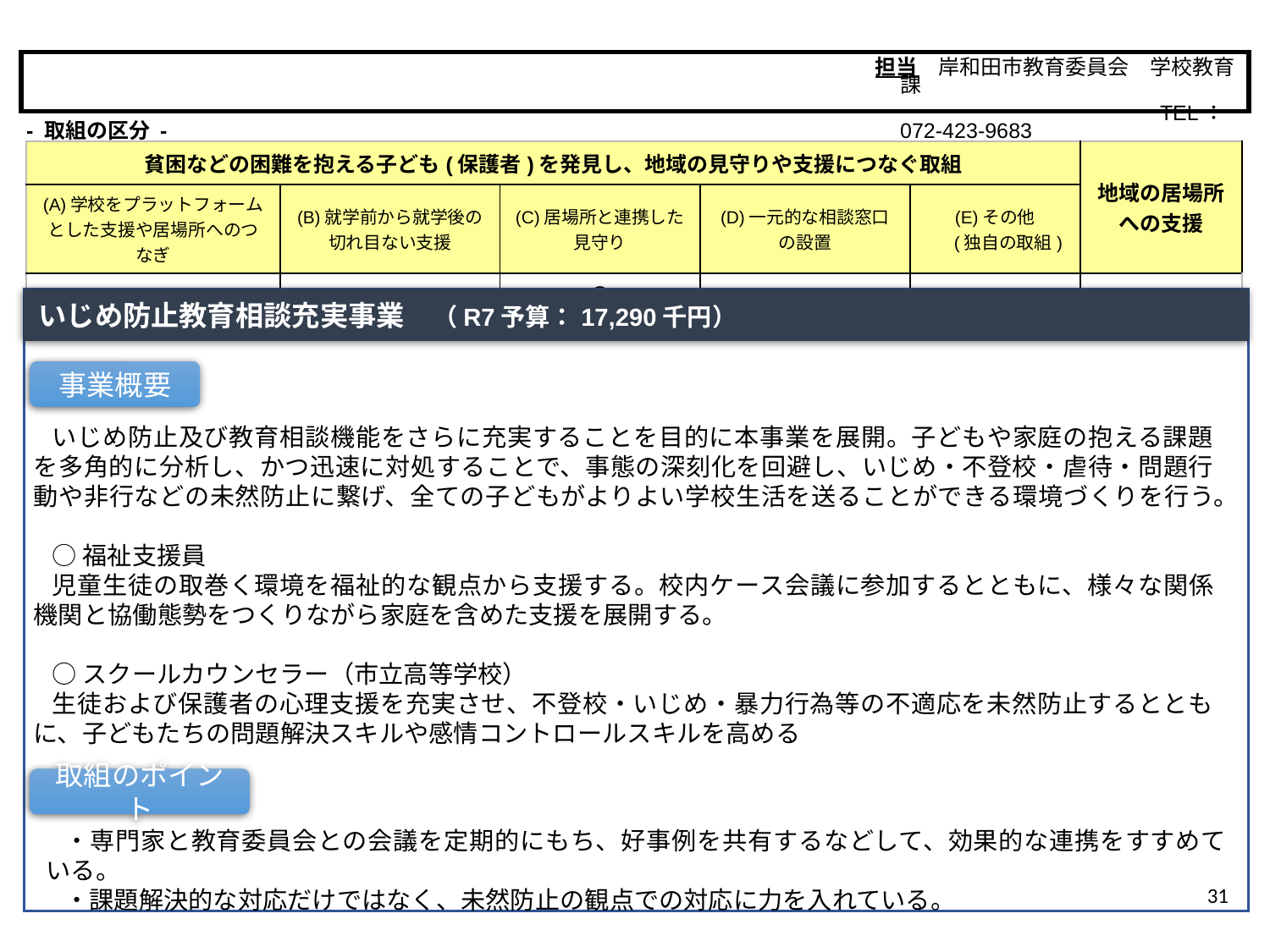

担当　岸和田市教育委員会　学校教育課
　　　　　 　　　　　　　　TEL：072-423-9683

岸和田市
- 取組の区分 -
| 貧困などの困難を抱える子ども(保護者)を発見し、地域の見守りや支援につなぐ取組 |  |  |  |  | 地域の居場所 への支援 |
| --- | --- | --- | --- | --- | --- |
| (A)学校をプラットフォームとした支援や居場所へのつなぎ | (B)就学前から就学後の 切れ目ない支援 | (C)居場所と連携した 見守り | (D)一元的な相談窓口 の設置 | (E)その他 　 (独自の取組) |  |
|  |  | 〇 |  |  |  |
いじめ防止教育相談充実事業　（R7予算：17,290千円）

事業概要
いじめ防止及び教育相談機能をさらに充実することを目的に本事業を展開。子どもや家庭の抱える課題を多角的に分析し、かつ迅速に対処することで、事態の深刻化を回避し、いじめ・不登校・虐待・問題行動や非行などの未然防止に繋げ、全ての子どもがよりよい学校生活を送ることができる環境づくりを行う。

○福祉支援員
児童生徒の取巻く環境を福祉的な観点から支援する。校内ケース会議に参加するとともに、様々な関係機関と協働態勢をつくりながら家庭を含めた支援を展開する。

○スクールカウンセラー（市立高等学校）
生徒および保護者の心理支援を充実させ、不登校・いじめ・暴力行為等の不適応を未然防止するとともに、子どもたちの問題解決スキルや感情コントロールスキルを高める
取組のポイント
・専門家と教育委員会との会議を定期的にもち、好事例を共有するなどして、効果的な連携をすすめている。
・課題解決的な対応だけではなく、未然防止の観点での対応に力を入れている。
31